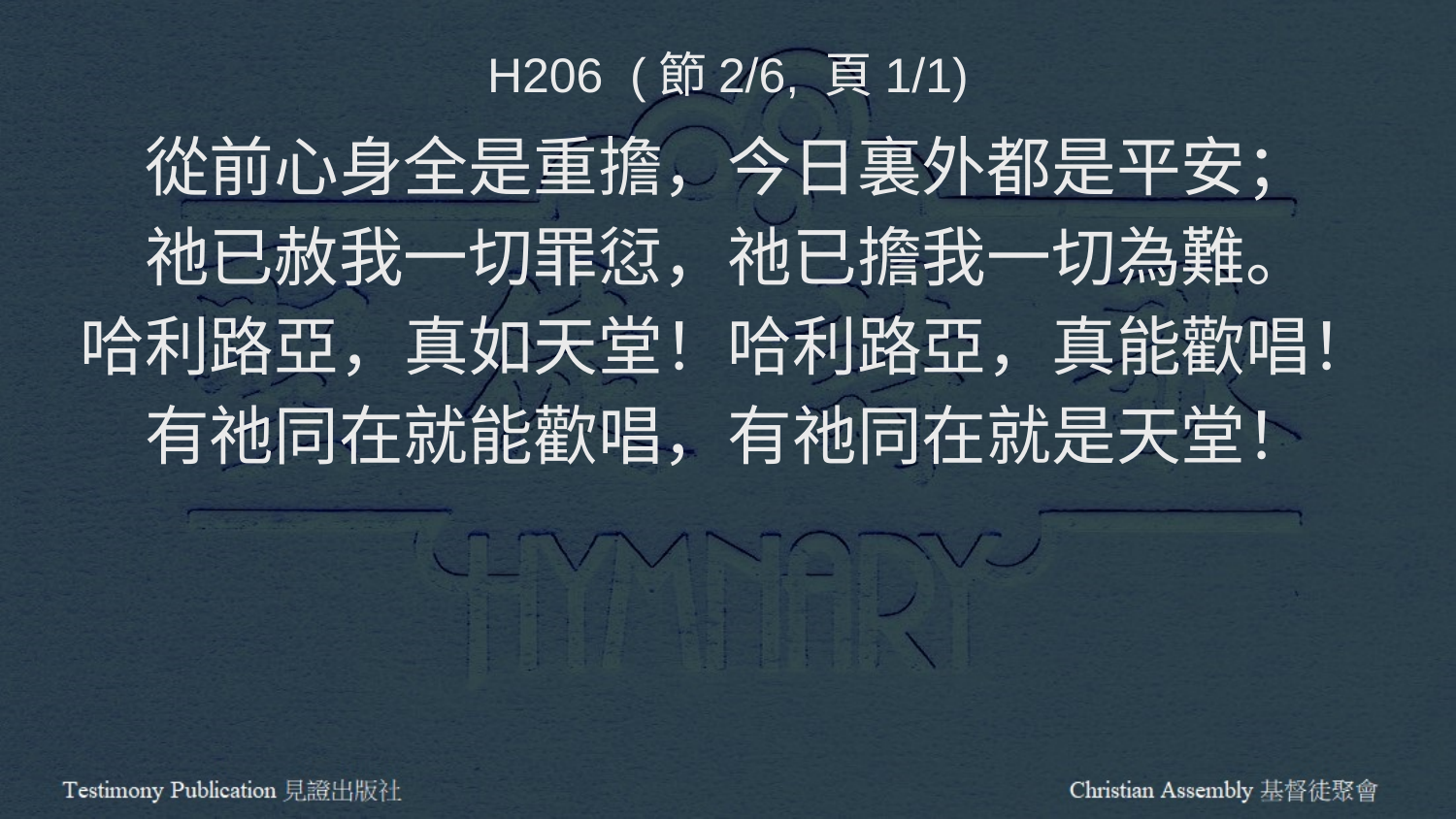

H206  (節2/6, 頁1/1)
從前心身全是重擔，今日裏外都是平安；
祂已赦我一切罪愆，祂已擔我一切為難。
哈利路亞，真如天堂！哈利路亞，真能歡唱！
有祂同在就能歡唱，有祂同在就是天堂！